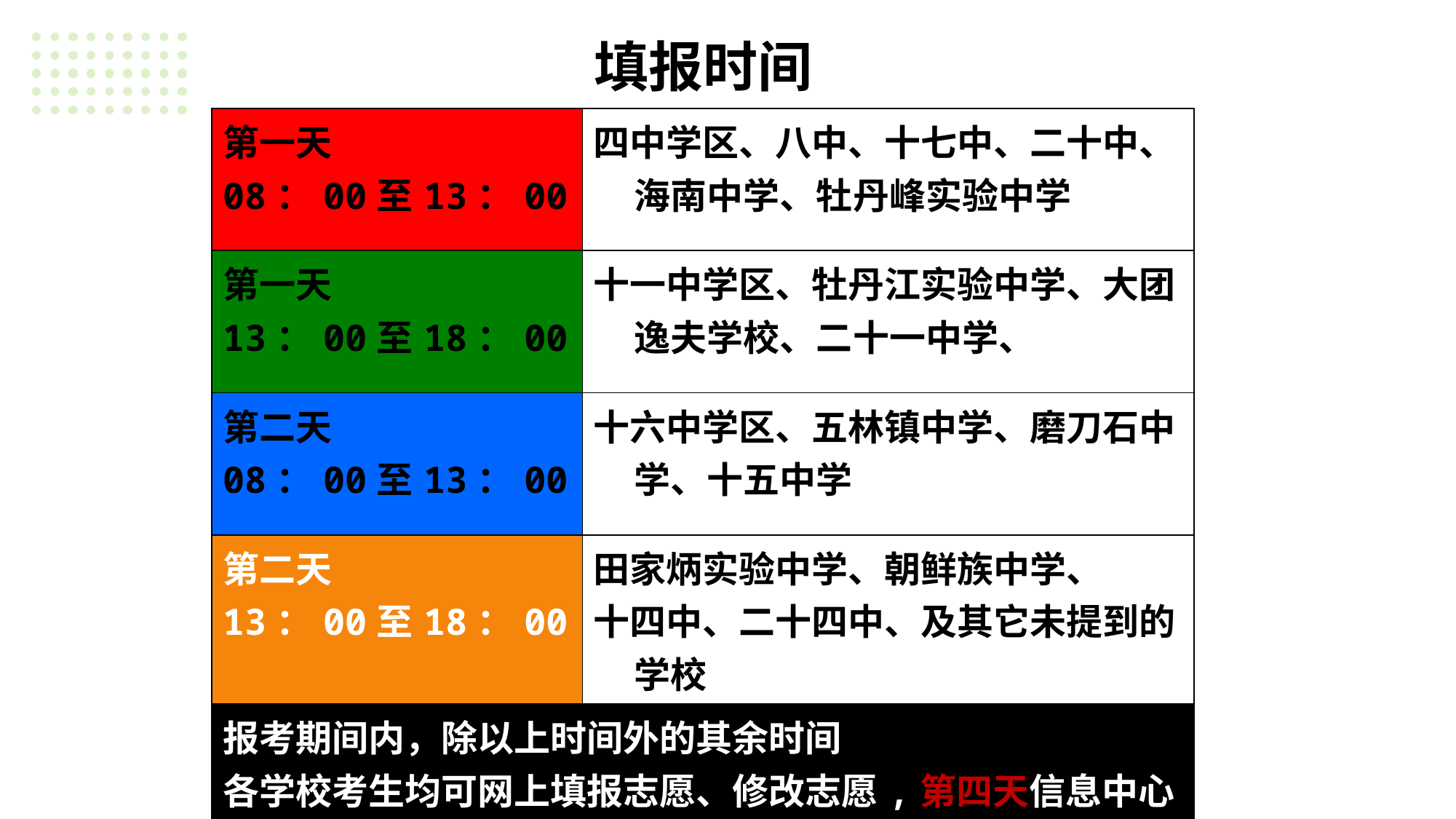

# 填报时间
| 第一天 08：00至13：00 | 四中学区、八中、十七中、二十中、海南中学、牡丹峰实验中学 |
| --- | --- |
| 第一天 13：00至18：00 | 十一中学区、牡丹江实验中学、大团逸夫学校、二十一中学、 |
| 第二天 08：00至13：00 | 十六中学区、五林镇中学、磨刀石中学、十五中学 |
| 第二天 13：00至18：00 | 田家炳实验中学、朝鲜族中学、 十四中、二十四中、及其它未提到的学校 |
| 报考期间内，除以上时间外的其余时间 各学校考生均可网上填报志愿、修改志愿,第四天信息中心会在中考工作群里下发未报志愿考生名单，查漏补缺 |  |